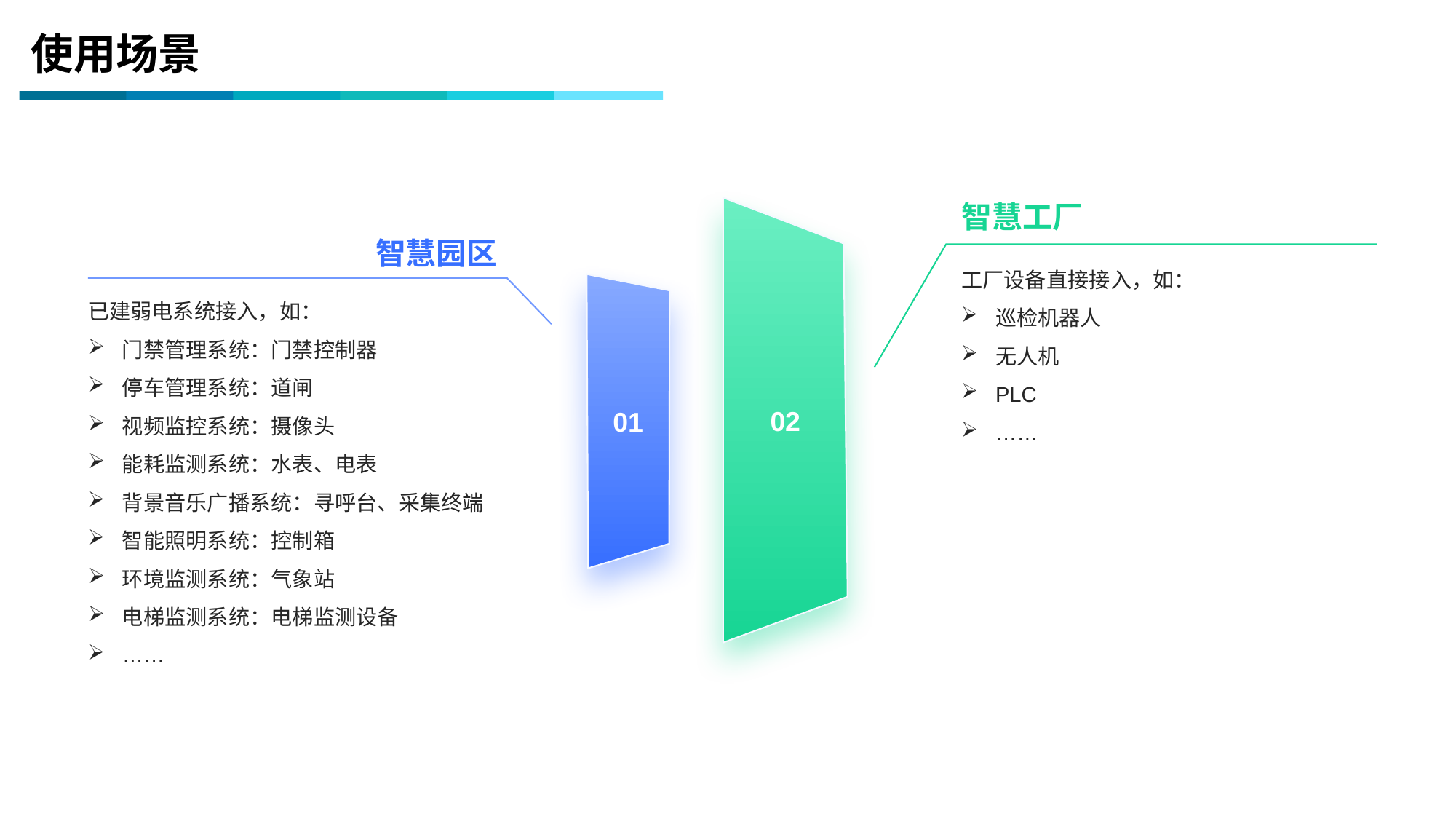

06
使用场景

智慧工厂
02
智慧园区

工厂设备直接接入，如：
巡检机器人
无人机
PLC
……
01

已建弱电系统接入，如：
门禁管理系统：门禁控制器
停车管理系统：道闸
视频监控系统：摄像头
能耗监测系统：水表、电表
背景音乐广播系统：寻呼台、采集终端
智能照明系统：控制箱
环境监测系统：气象站
电梯监测系统：电梯监测设备
……